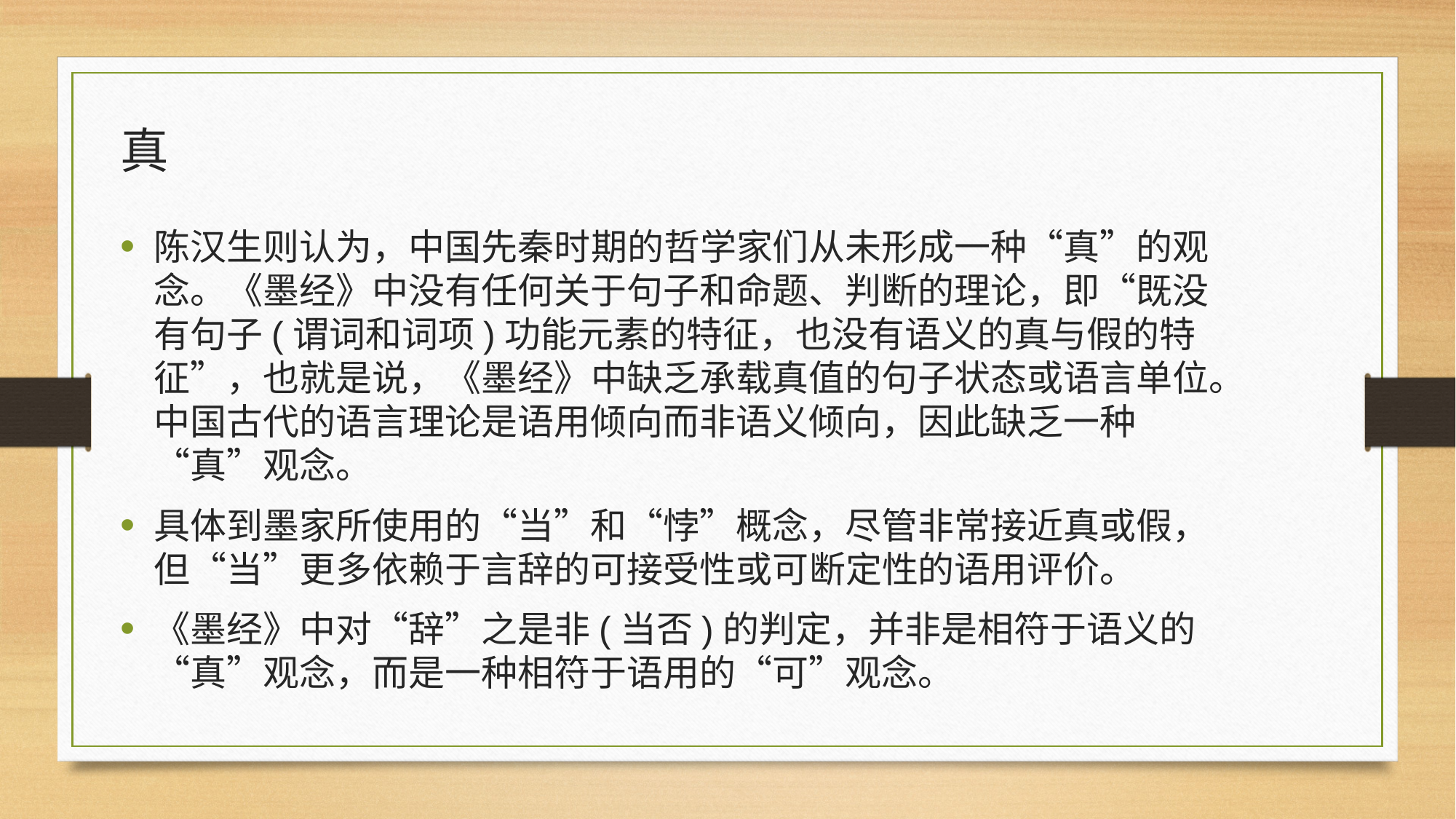

真
陈汉生则认为，中国先秦时期的哲学家们从未形成一种“真”的观念。《墨经》中没有任何关于句子和命题、判断的理论，即“既没有句子(谓词和词项)功能元素的特征，也没有语义的真与假的特征”，也就是说，《墨经》中缺乏承载真值的句子状态或语言单位。中国古代的语言理论是语用倾向而非语义倾向，因此缺乏一种“真”观念。
具体到墨家所使用的“当”和“悖”概念，尽管非常接近真或假，但“当”更多依赖于言辞的可接受性或可断定性的语用评价。
《墨经》中对“辞”之是非(当否)的判定，并非是相符于语义的“真”观念，而是一种相符于语用的“可”观念。